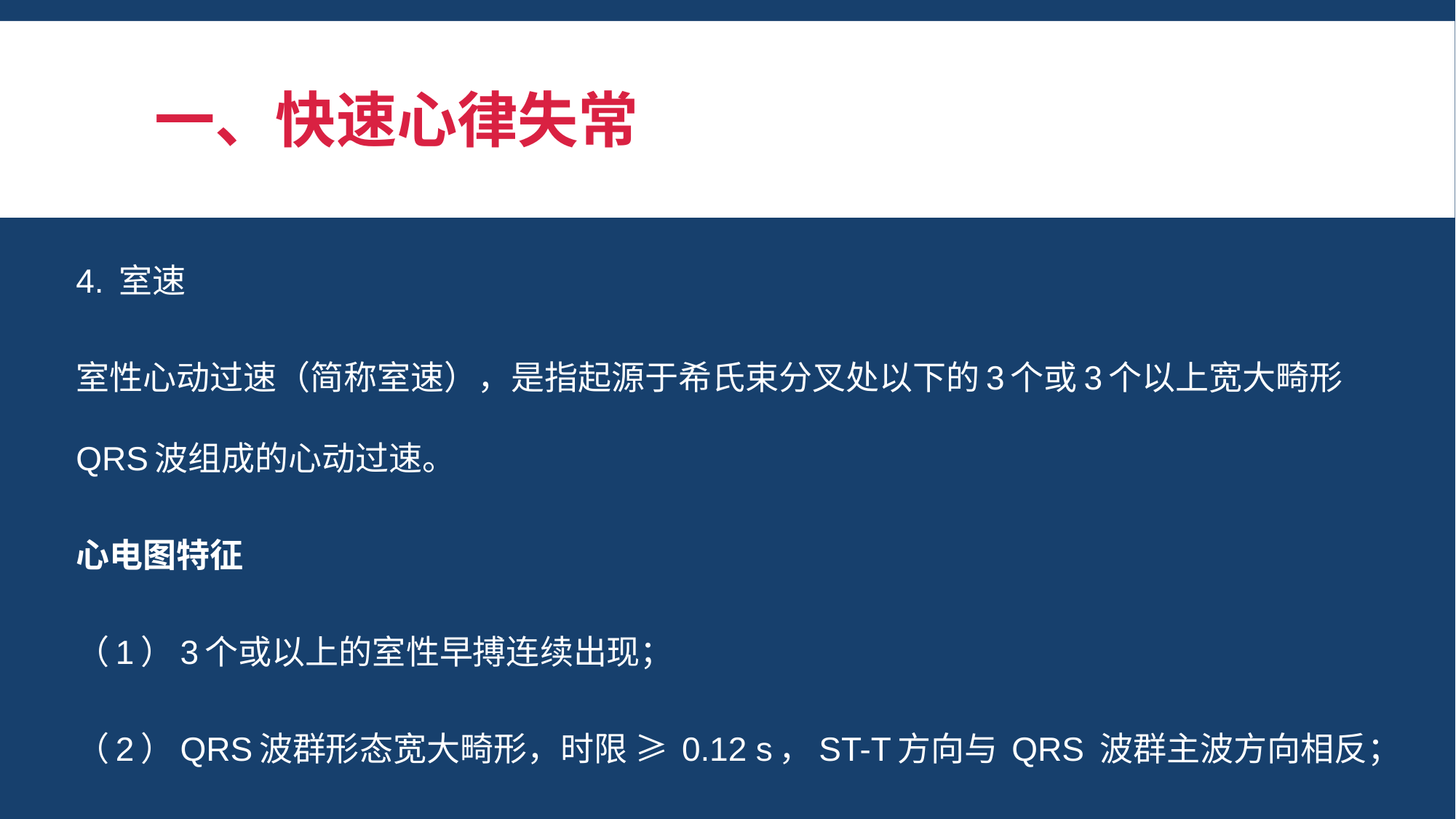

# 一、快速心律失常
4. 室速
室性心动过速（简称室速），是指起源于希氏束分叉处以下的3个或3个以上宽大畸形QRS波组成的心动过速。
心电图特征
（1）3个或以上的室性早搏连续出现；
（2）QRS波群形态宽大畸形，时限 ≥ 0.12 s，ST-T方向与 QRS 波群主波方向相反；